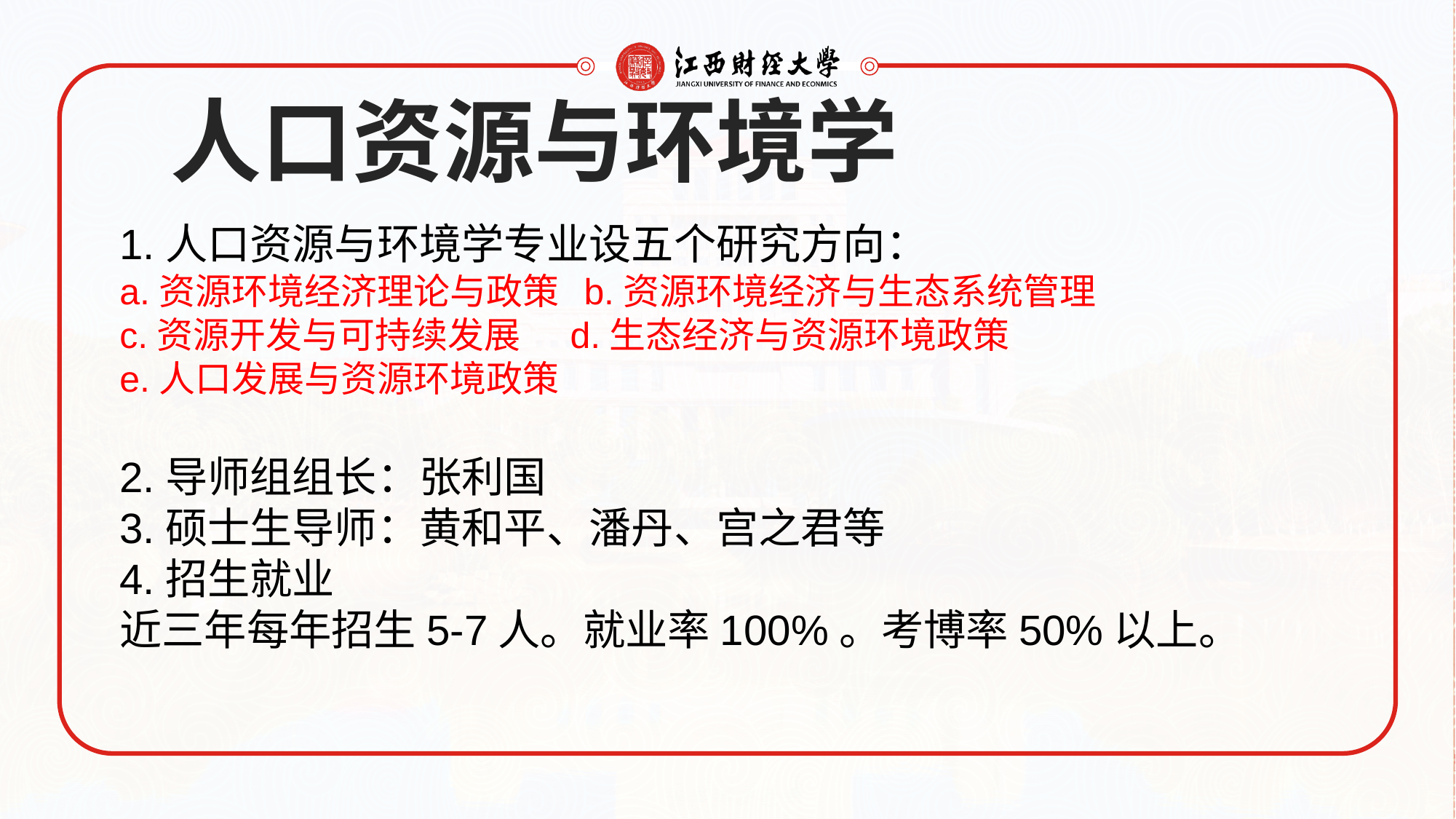

人口资源与环境学
1.人口资源与环境学专业设五个研究方向：
a.资源环境经济理论与政策  b.资源环境经济与生态系统管理
c.资源开发与可持续发展     d.生态经济与资源环境政策
e.人口发展与资源环境政策

2.导师组组长：张利国
3.硕士生导师：黄和平、潘丹、宫之君等
4.招生就业
近三年每年招生5-7人。就业率100%。考博率50%以上。